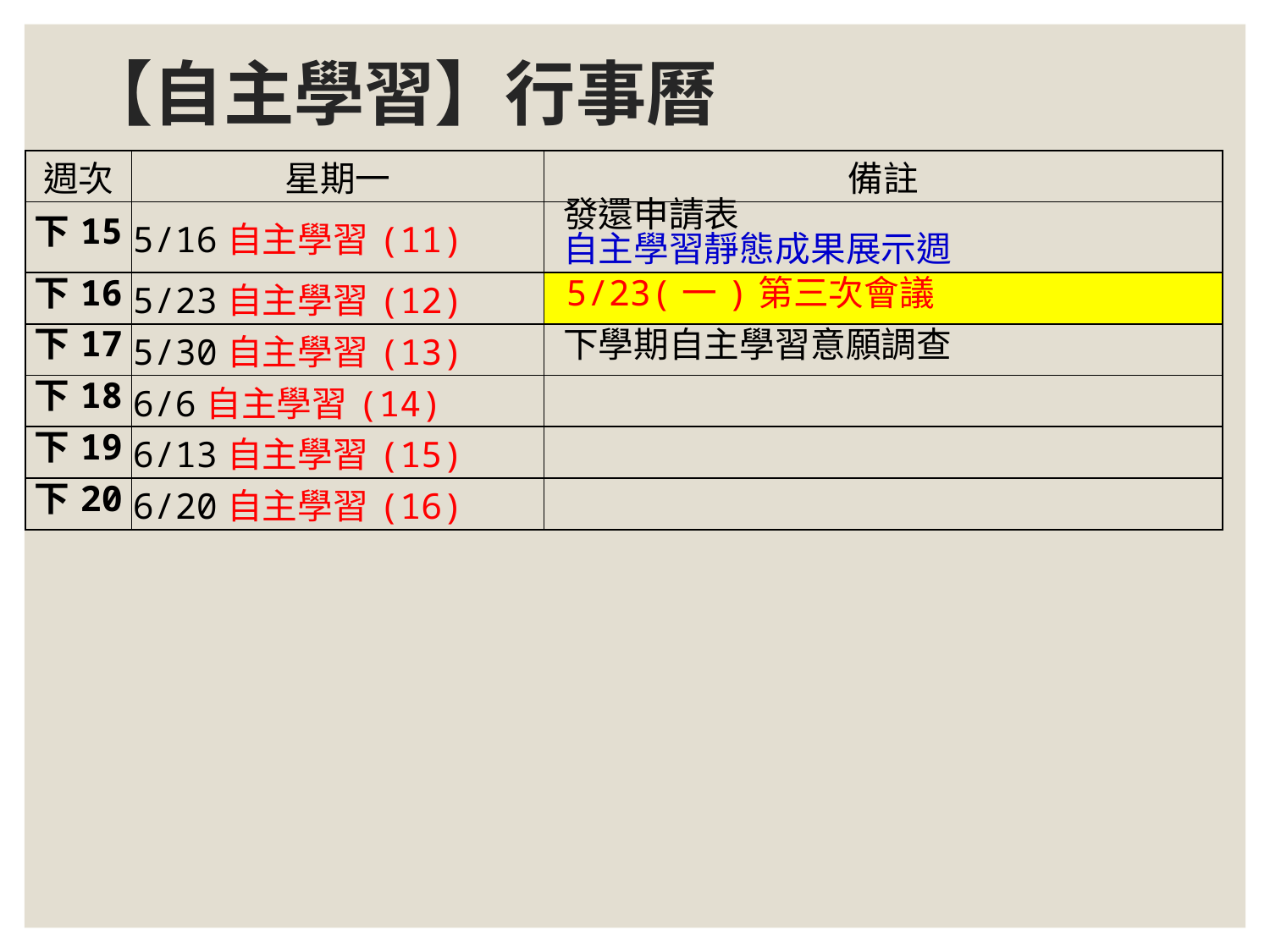

# 【自主學習】行事曆
| 週次 | 星期一 | 備註 |
| --- | --- | --- |
| 下15 | 5/16自主學習(11) | 發還申請表 自主學習靜態成果展示週 |
| 下16 | 5/23自主學習(12) | 5/23(一)第三次會議 |
| 下17 | 5/30自主學習(13) | 下學期自主學習意願調查 |
| 下18 | 6/6自主學習(14) |  |
| 下19 | 6/13自主學習(15) |  |
| 下20 | 6/20自主學習(16) |  |